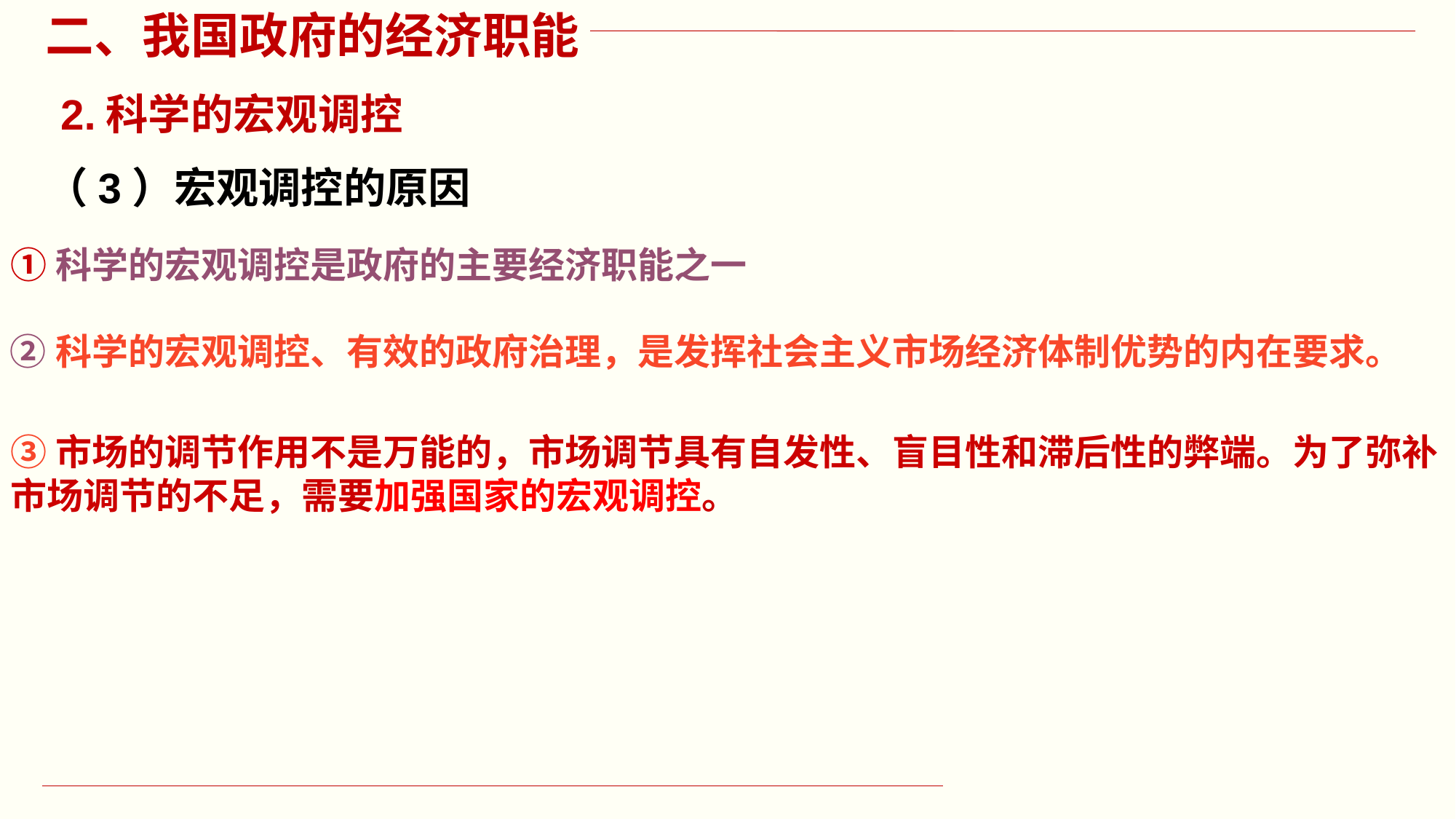

二、我国政府的经济职能
2.科学的宏观调控
（3）宏观调控的原因
①科学的宏观调控是政府的主要经济职能之一
②科学的宏观调控、有效的政府治理，是发挥社会主义市场经济体制优势的内在要求。
③市场的调节作用不是万能的，市场调节具有自发性、盲目性和滞后性的弊端。为了弥补市场调节的不足，需要加强国家的宏观调控。